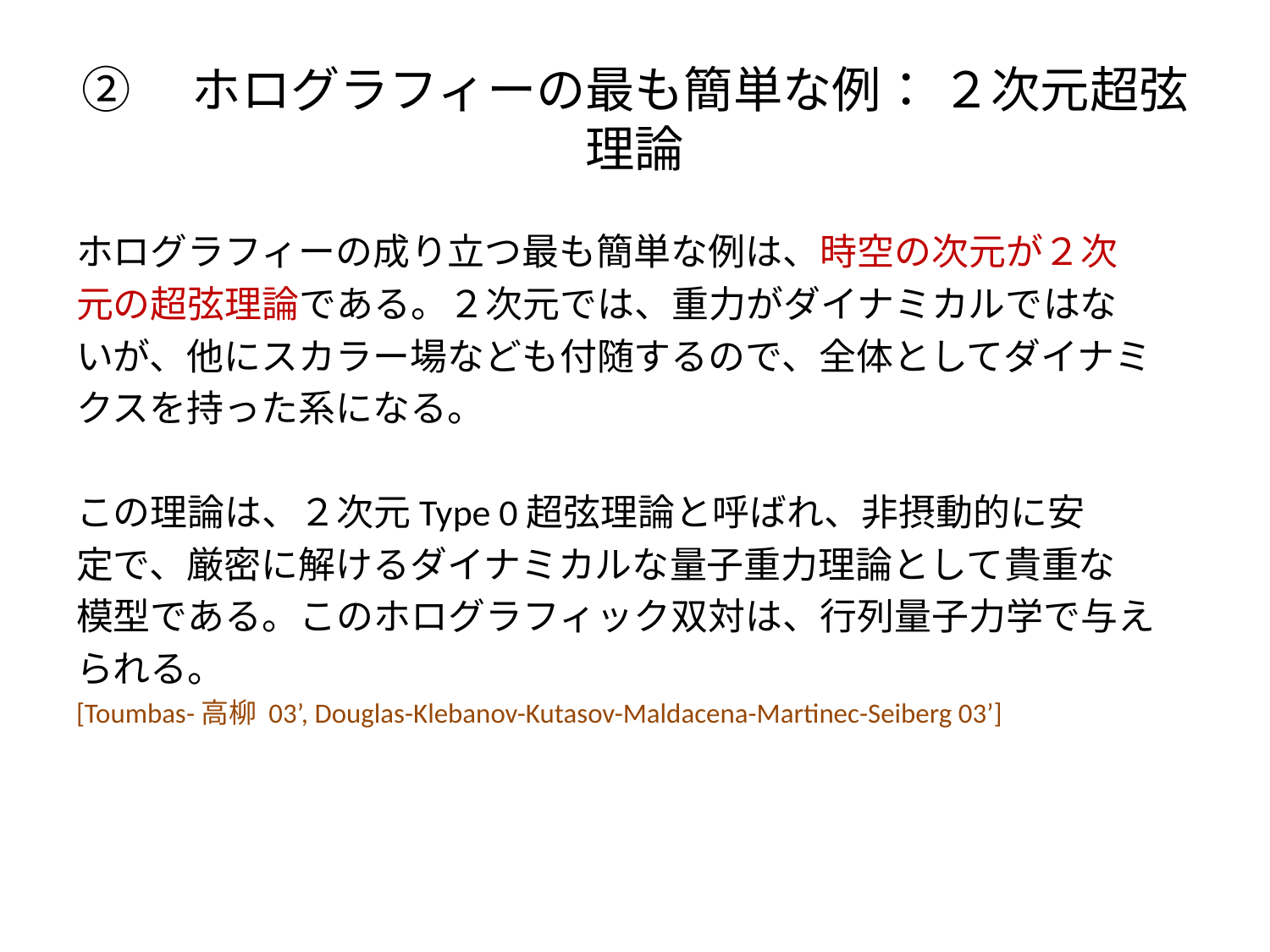

# ②　ホログラフィーの最も簡単な例： ２次元超弦理論
ホログラフィーの成り立つ最も簡単な例は、時空の次元が２次
元の超弦理論である。２次元では、重力がダイナミカルではな
いが、他にスカラー場なども付随するので、全体としてダイナミ
クスを持った系になる。

この理論は、２次元Type 0超弦理論と呼ばれ、非摂動的に安
定で、厳密に解けるダイナミカルな量子重力理論として貴重な
模型である。このホログラフィック双対は、行列量子力学で与え
られる。
[Toumbas-高柳 03’, Douglas-Klebanov-Kutasov-Maldacena-Martinec-Seiberg 03’]